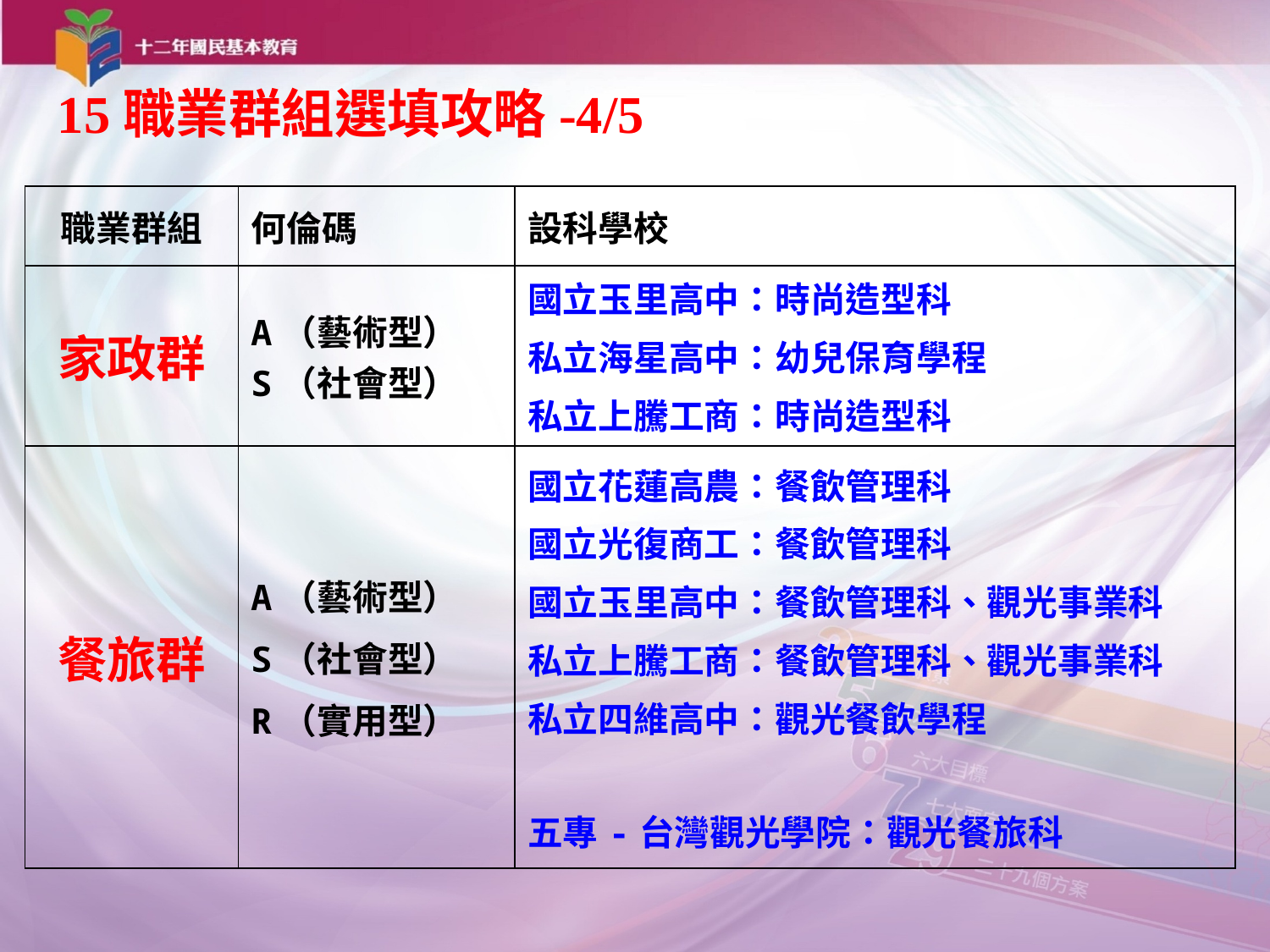

15職業群組選填攻略-4/5
| 職業群組 | 何倫碼 | 設科學校 |
| --- | --- | --- |
| 家政群 | A（藝術型） S（社會型） | 國立玉里高中：時尚造型科 私立海星高中：幼兒保育學程 私立上騰工商：時尚造型科 |
| 餐旅群 | A（藝術型） S（社會型） R（實用型） | 國立花蓮高農：餐飲管理科 國立光復商工：餐飲管理科 國立玉里高中：餐飲管理科、觀光事業科 私立上騰工商：餐飲管理科、觀光事業科 私立四維高中：觀光餐飲學程 五專-台灣觀光學院：觀光餐旅科 |